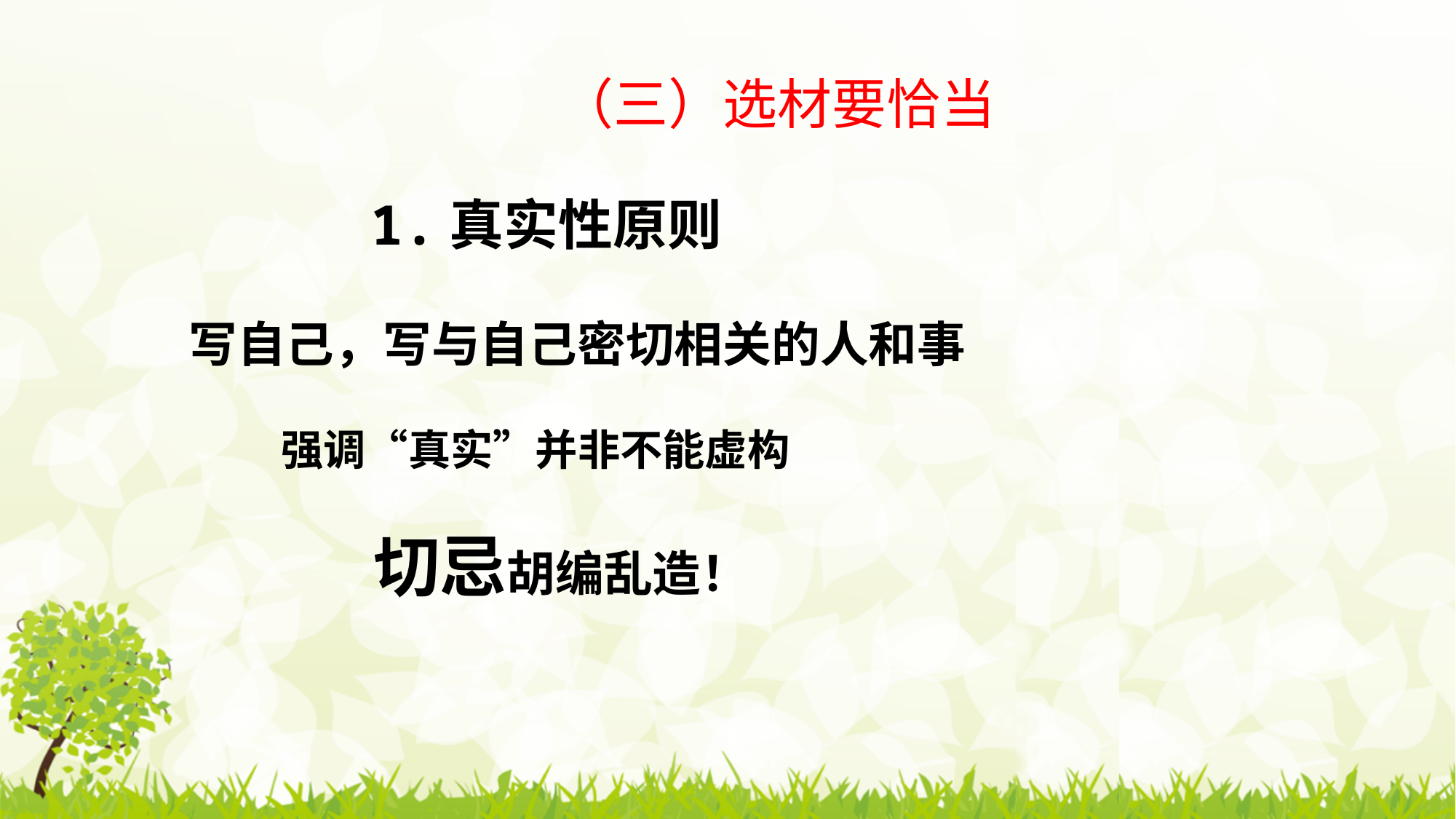

（三）选材要恰当
           1.真实性原则

               写自己，写与自己密切相关的人和事

                           强调“真实”并非不能虚构

                                  切忌胡编乱造！